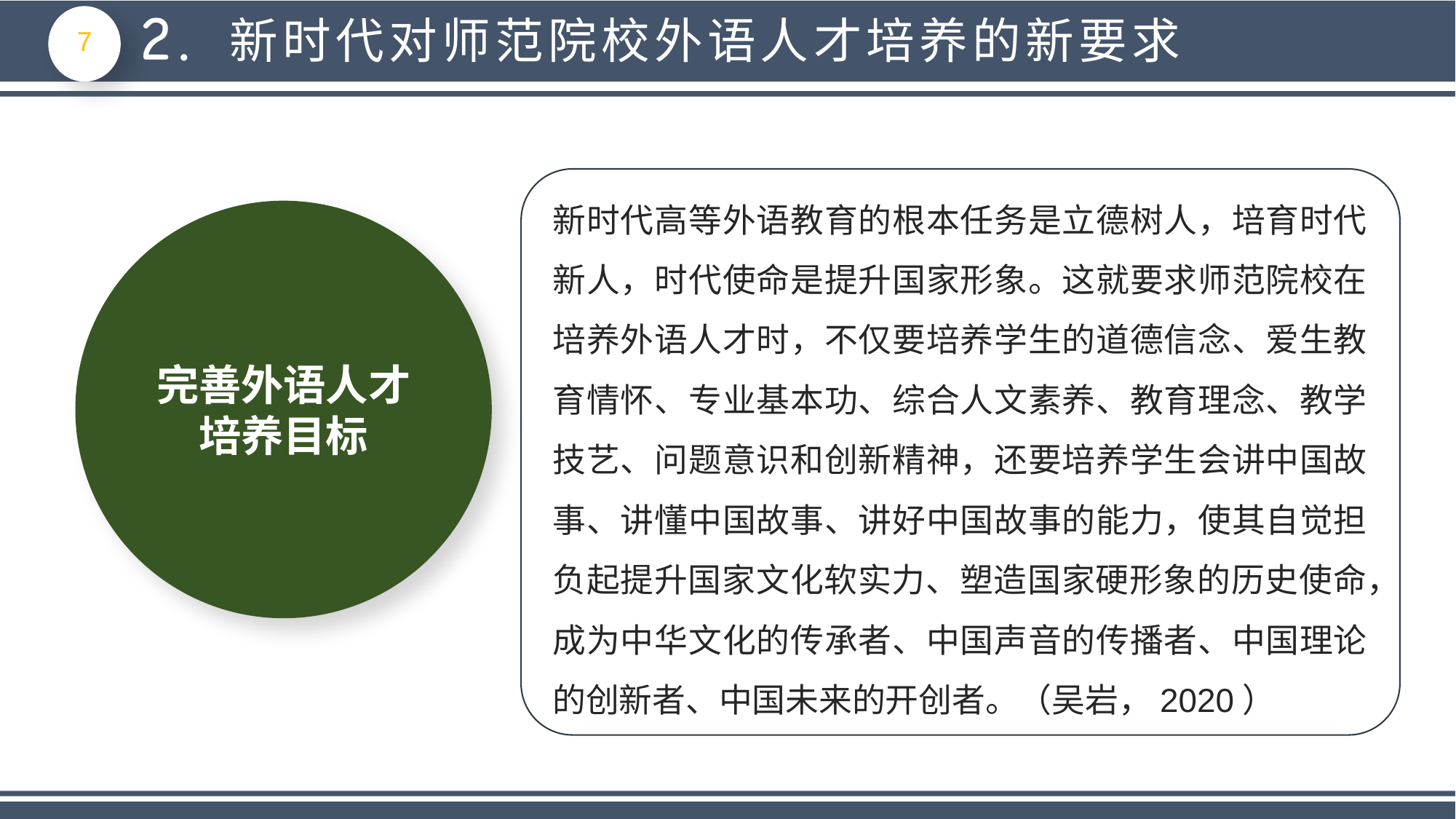

2. 新时代对师范院校外语人才培养的新要求

新时代高等外语教育的根本任务是立德树人，培育时代新人，时代使命是提升国家形象。这就要求师范院校在培养外语人才时，不仅要培养学生的道德信念、爱生教育情怀、专业基本功、综合人文素养、教育理念、教学技艺、问题意识和创新精神，还要培养学生会讲中国故事、讲懂中国故事、讲好中国故事的能力，使其自觉担负起提升国家文化软实力、塑造国家硬形象的历史使命，成为中华文化的传承者、中国声音的传播者、中国理论的创新者、中国未来的开创者。（吴岩，2020）
完善外语人才培养目标